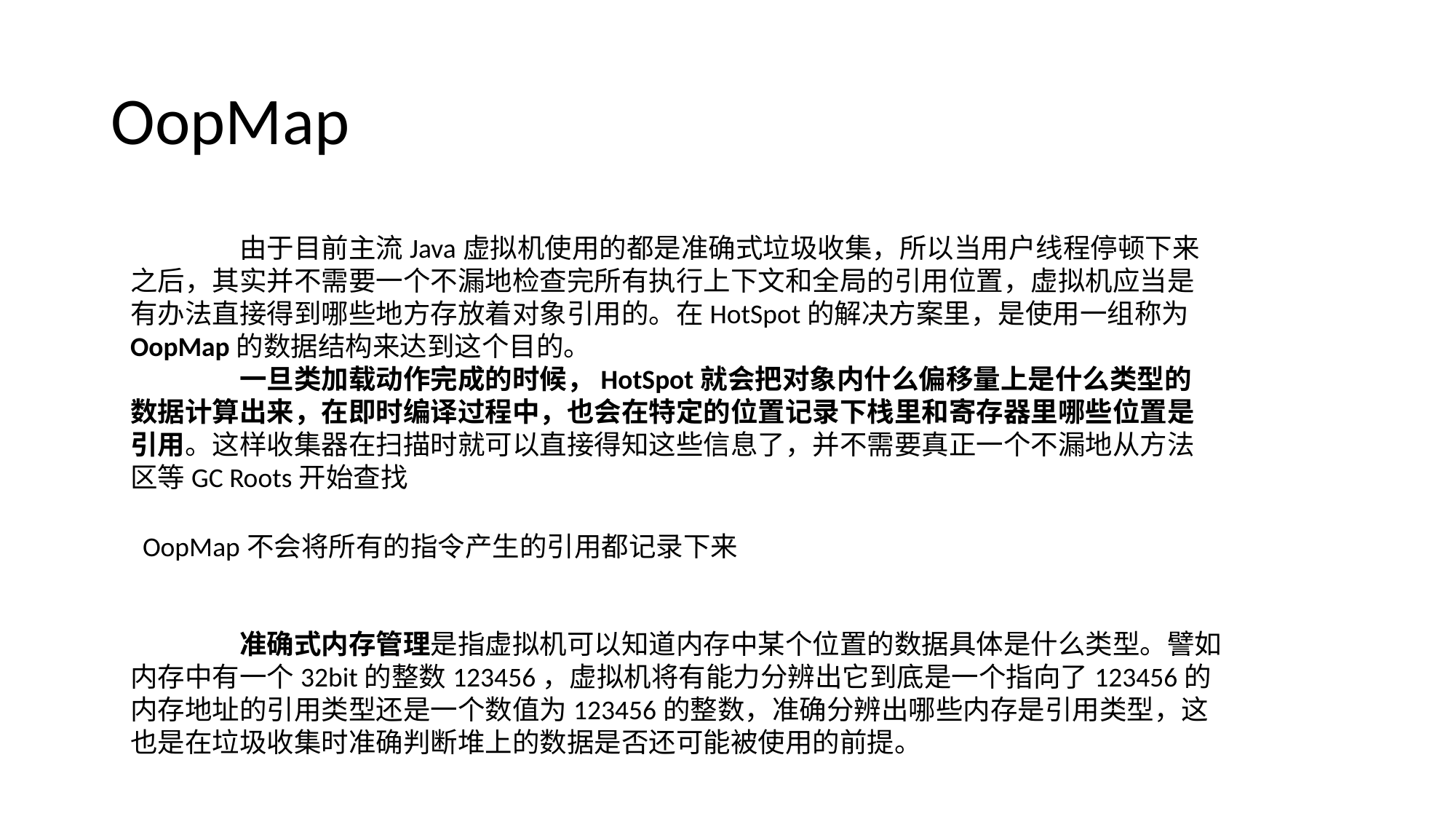

# OopMap
	由于目前主流Java虚拟机使用的都是准确式垃圾收集，所以当用户线程停顿下来之后，其实并不需要一个不漏地检查完所有执行上下文和全局的引用位置，虚拟机应当是有办法直接得到哪些地方存放着对象引用的。在HotSpot的解决方案里，是使用一组称为OopMap的数据结构来达到这个目的。
	一旦类加载动作完成的时候，HotSpot就会把对象内什么偏移量上是什么类型的数据计算出来，在即时编译过程中，也会在特定的位置记录下栈里和寄存器里哪些位置是引用。这样收集器在扫描时就可以直接得知这些信息了，并不需要真正一个不漏地从方法区等GC Roots开始查找
OopMap不会将所有的指令产生的引用都记录下来
	准确式内存管理是指虚拟机可以知道内存中某个位置的数据具体是什么类型。譬如内存中有一个32bit的整数123456，虚拟机将有能力分辨出它到底是一个指向了123456的内存地址的引用类型还是一个数值为123456的整数，准确分辨出哪些内存是引用类型，这也是在垃圾收集时准确判断堆上的数据是否还可能被使用的前提。